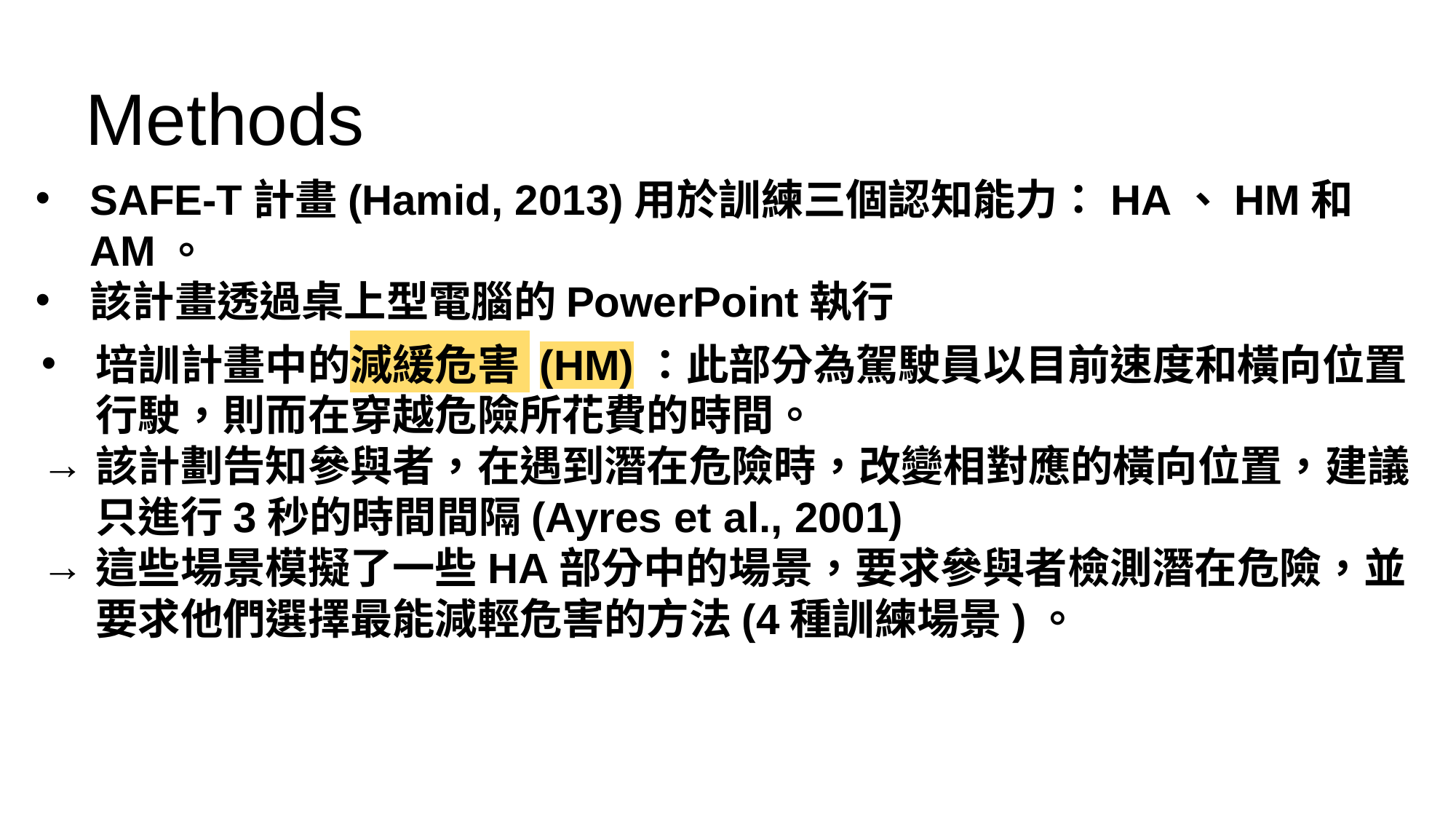

Methods
SAFE-T計畫(Hamid, 2013)用於訓練三個認知能力：HA、HM和AM。
該計畫透過桌上型電腦的PowerPoint執行
培訓計畫中的減緩危害 (HM)：此部分為駕駛員以目前速度和橫向位置行駛，則而在穿越危險所花費的時間。
該計劃告知參與者，在遇到潛在危險時，改變相對應的橫向位置，建議只進行3秒的時間間隔(Ayres et al., 2001)
這些場景模擬了一些HA部分中的場景，要求參與者檢測潛在危險，並要求他們選擇最能減輕危害的方法(4種訓練場景)。